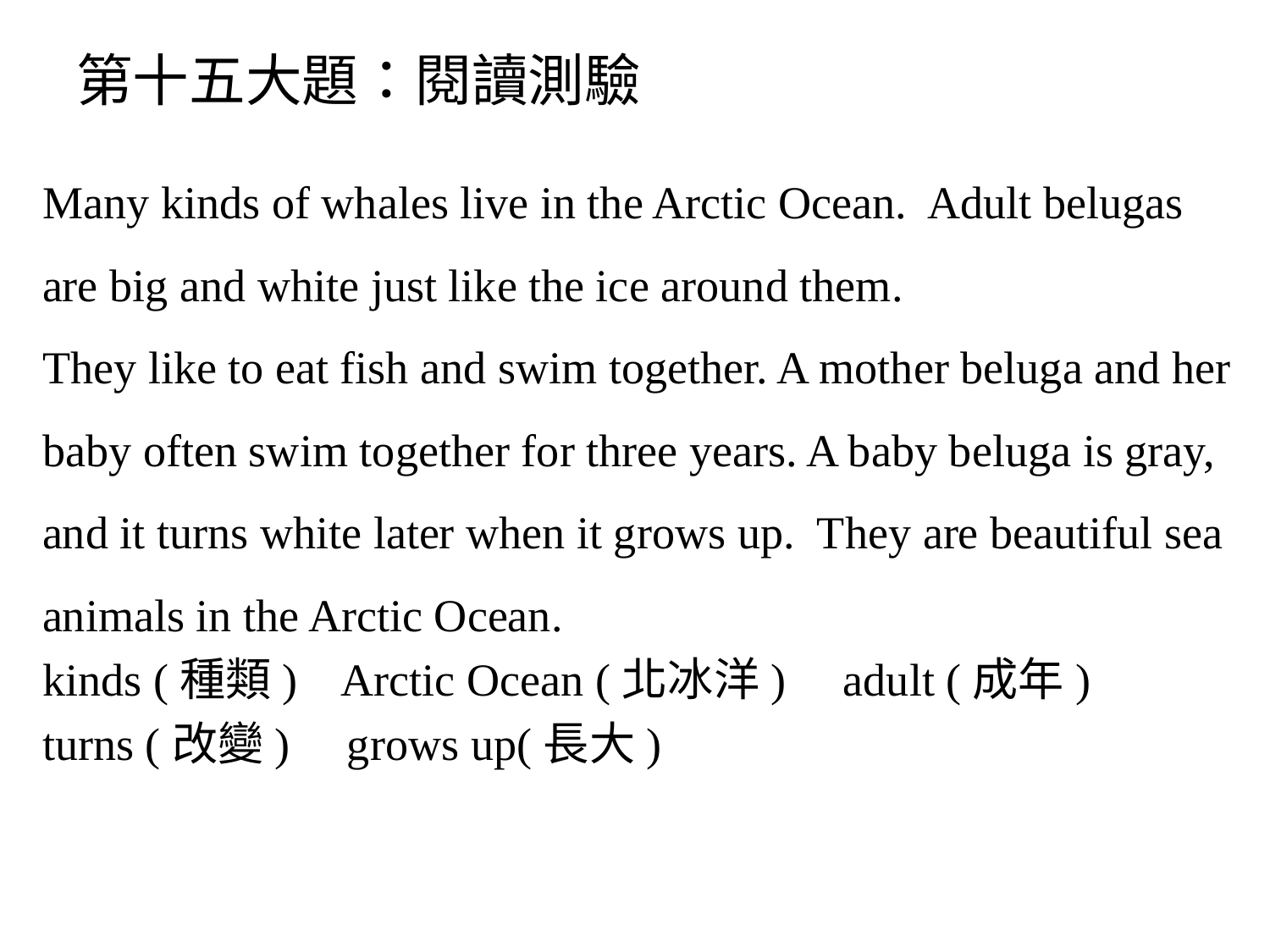

# 第十五大題：閱讀測驗
Many kinds of whales live in the Arctic Ocean.  Adult belugas
are big and white just like the ice around them.
They like to eat fish and swim together. A mother beluga and her
baby often swim together for three years. A baby beluga is gray,
and it turns white later when it grows up.  They are beautiful sea
animals in the Arctic Ocean.
kinds (種類)    Arctic Ocean (北冰洋)     adult (成年)
turns (改變)     grows up(長大)